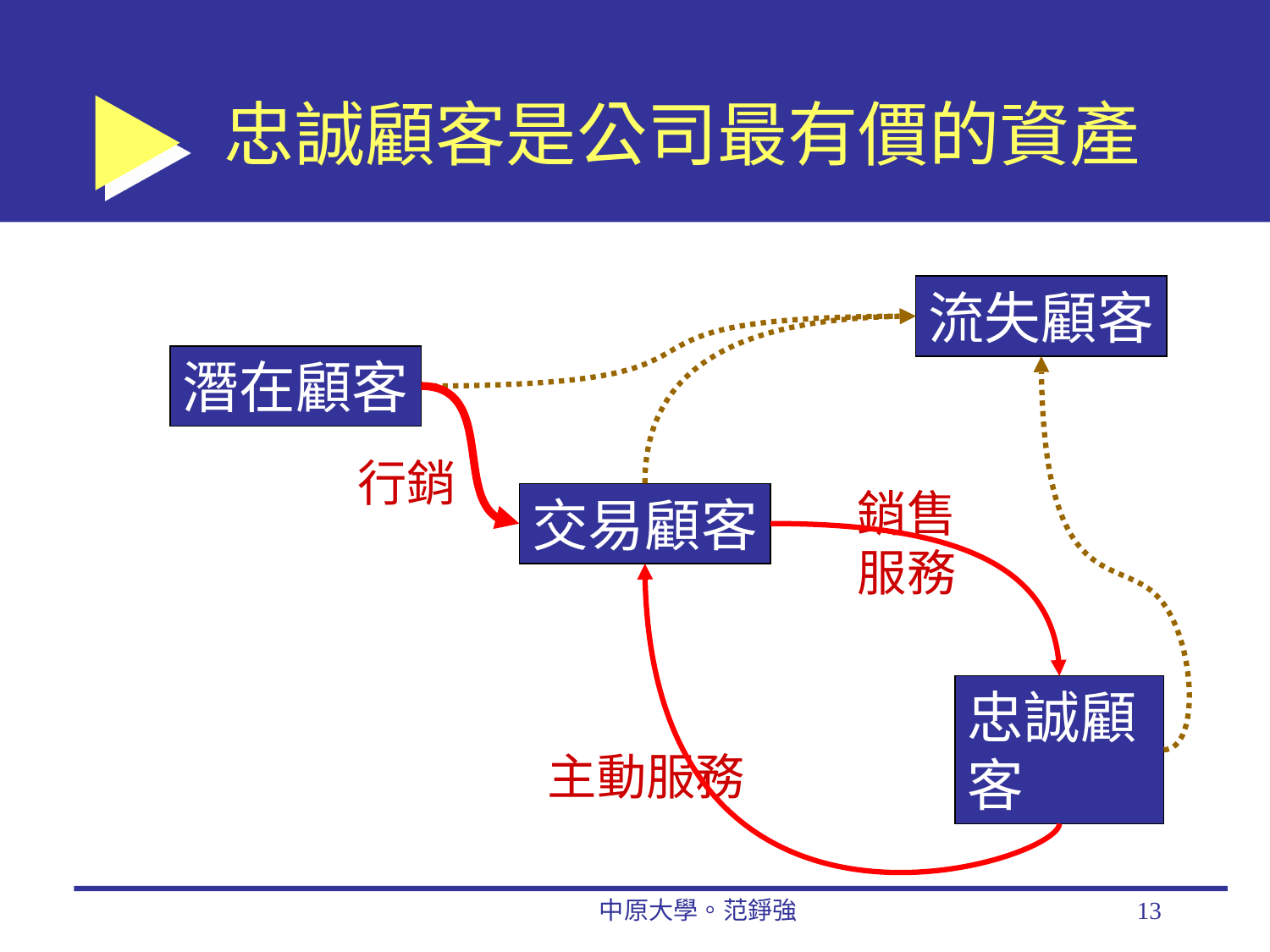

# 忠誠顧客是公司最有價的資產
流失顧客
潛在顧客
行銷
銷售
服務
交易顧客
忠誠顧客
主動服務
中原大學。范錚強
13